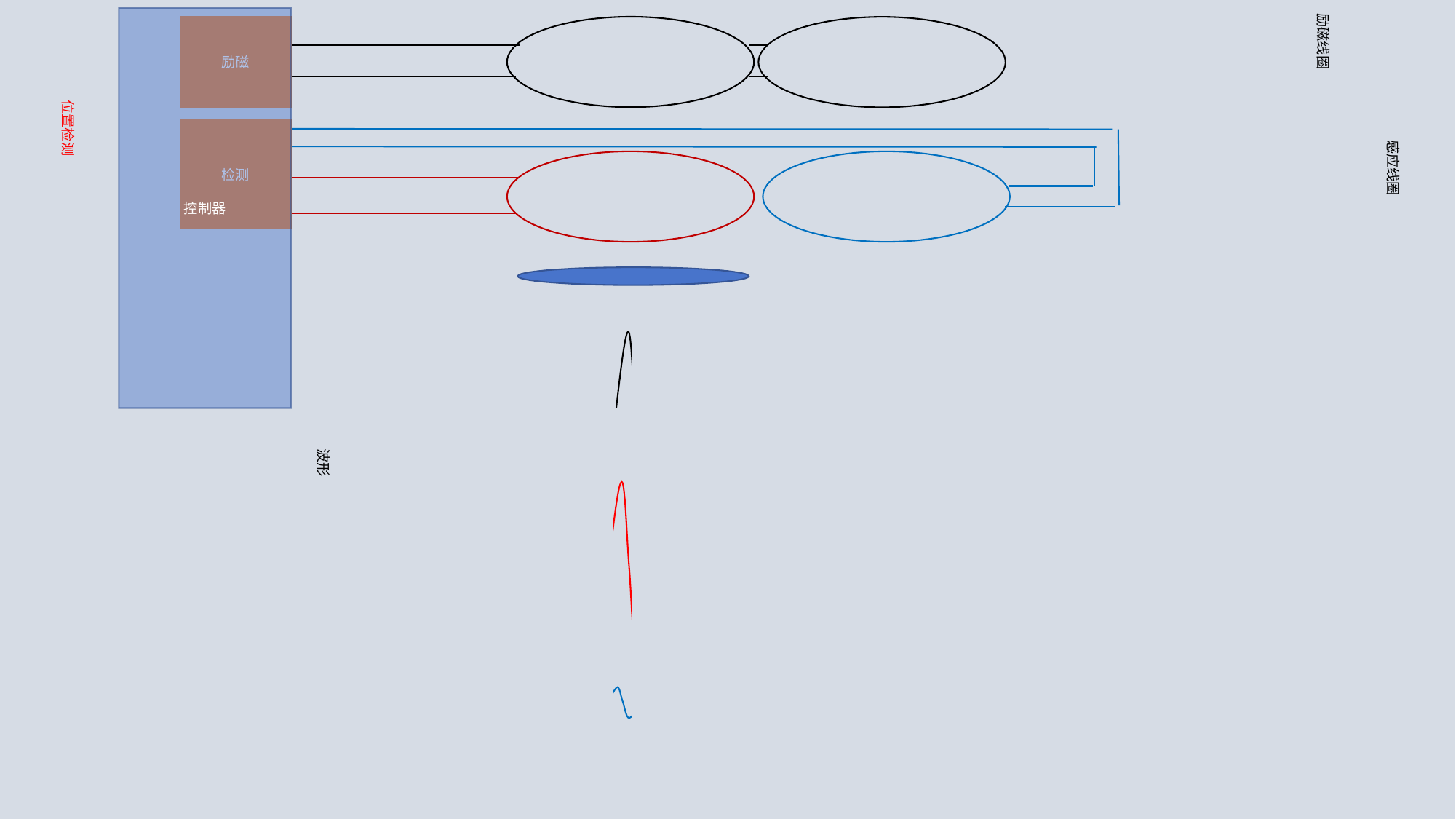

励磁线圈
控制器
励磁

位置检测
检测
感应线圈

波形